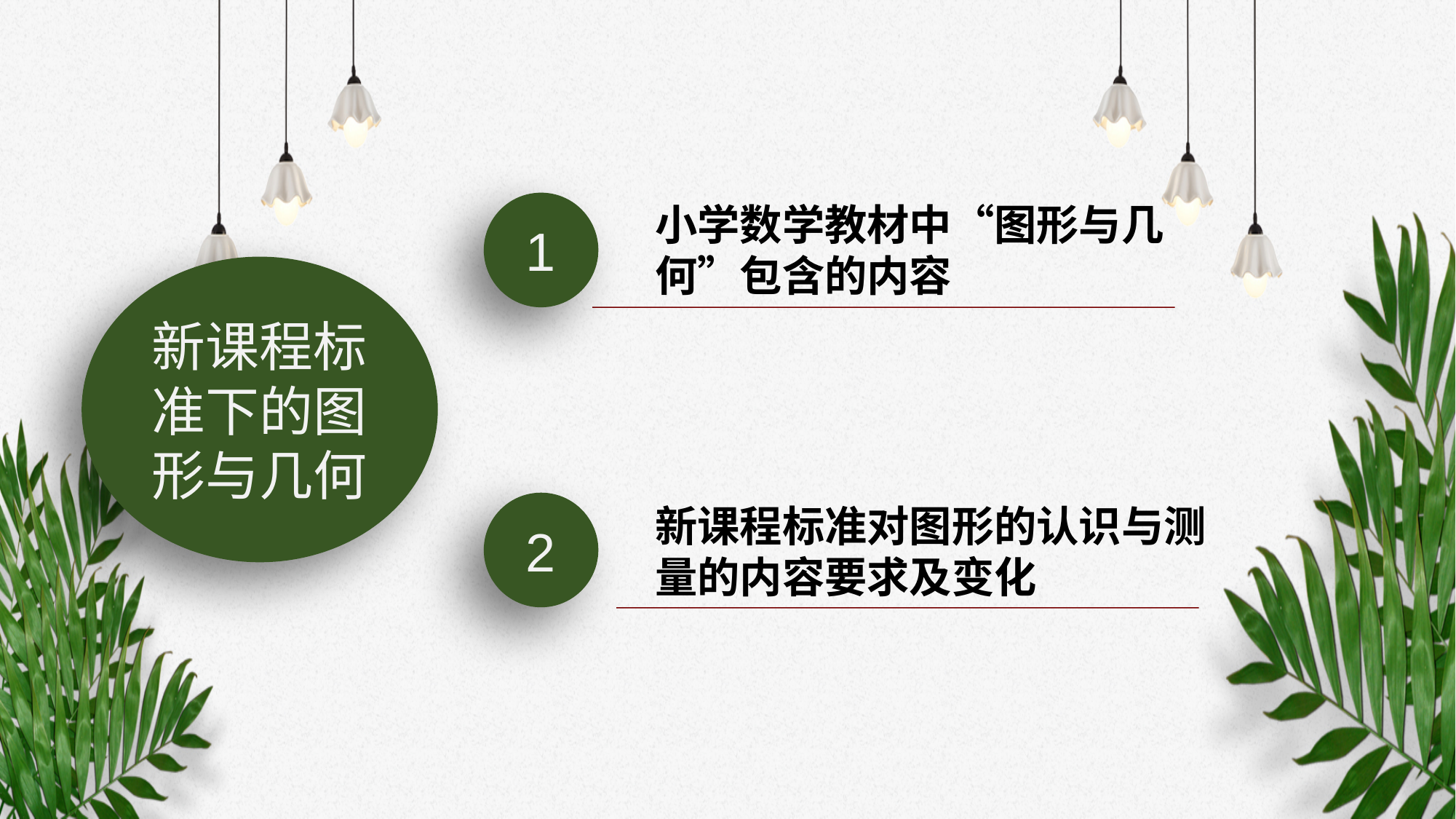

小学数学教材中“图形与几何”包含的内容
1
新课程标准下的图形与几何

2
新课程标准对图形的认识与测量的内容要求及变化